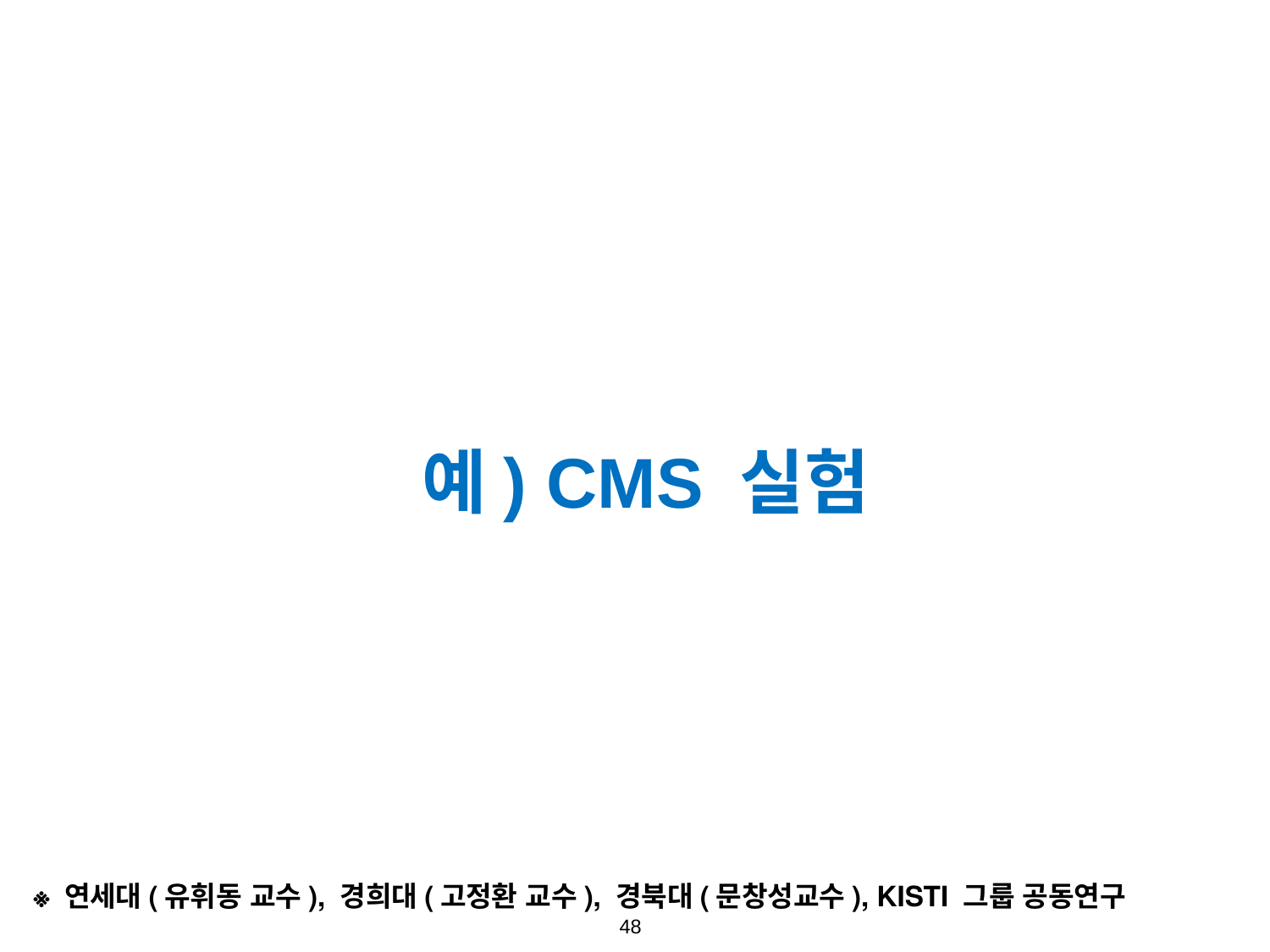

예) CMS 실험
※ 연세대(유휘동 교수), 경희대(고정환 교수), 경북대(문창성교수), KISTI 그룹 공동연구
48